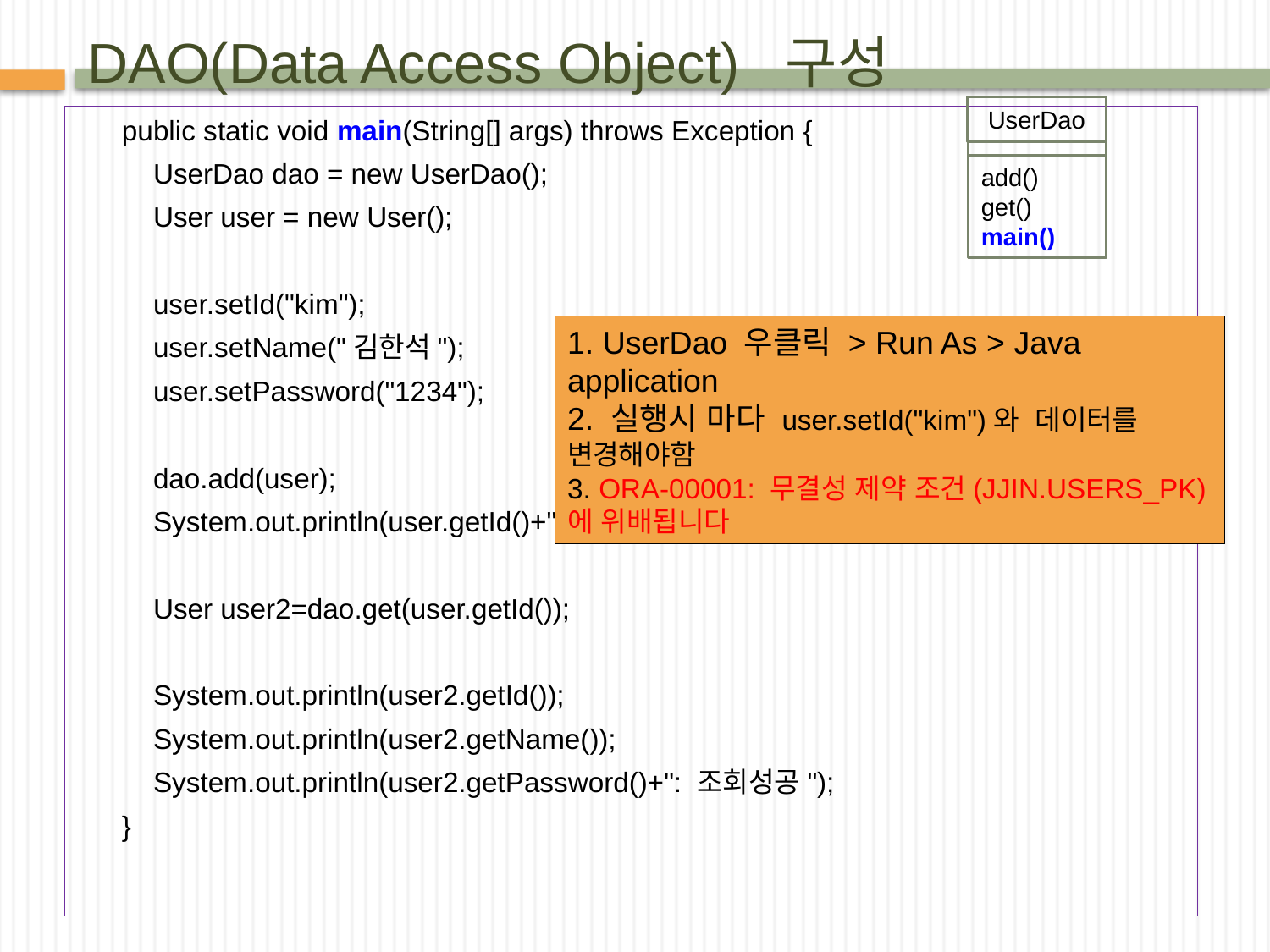

# DAO(Data Access Object)  구성
UserDao

add()
get()
main()
public static void main(String[] args) throws Exception {
    UserDao dao = new UserDao();
    User user = new User();

    user.setId("kim");
    user.setName("김한석");
    user.setPassword("1234");

    dao.add(user);
    System.out.println(user.getId()+": 등록성공");

    User user2=dao.get(user.getId());

    System.out.println(user2.getId());
    System.out.println(user2.getName());
    System.out.println(user2.getPassword()+": 조회성공");
}
1. UserDao 우클릭 > Run As > Java application
2. 실행시 마다 user.setId("kim")와  데이터를  변경해야함
3. ORA-00001: 무결성 제약 조건(JJIN.USERS_PK)에 위배됩니다